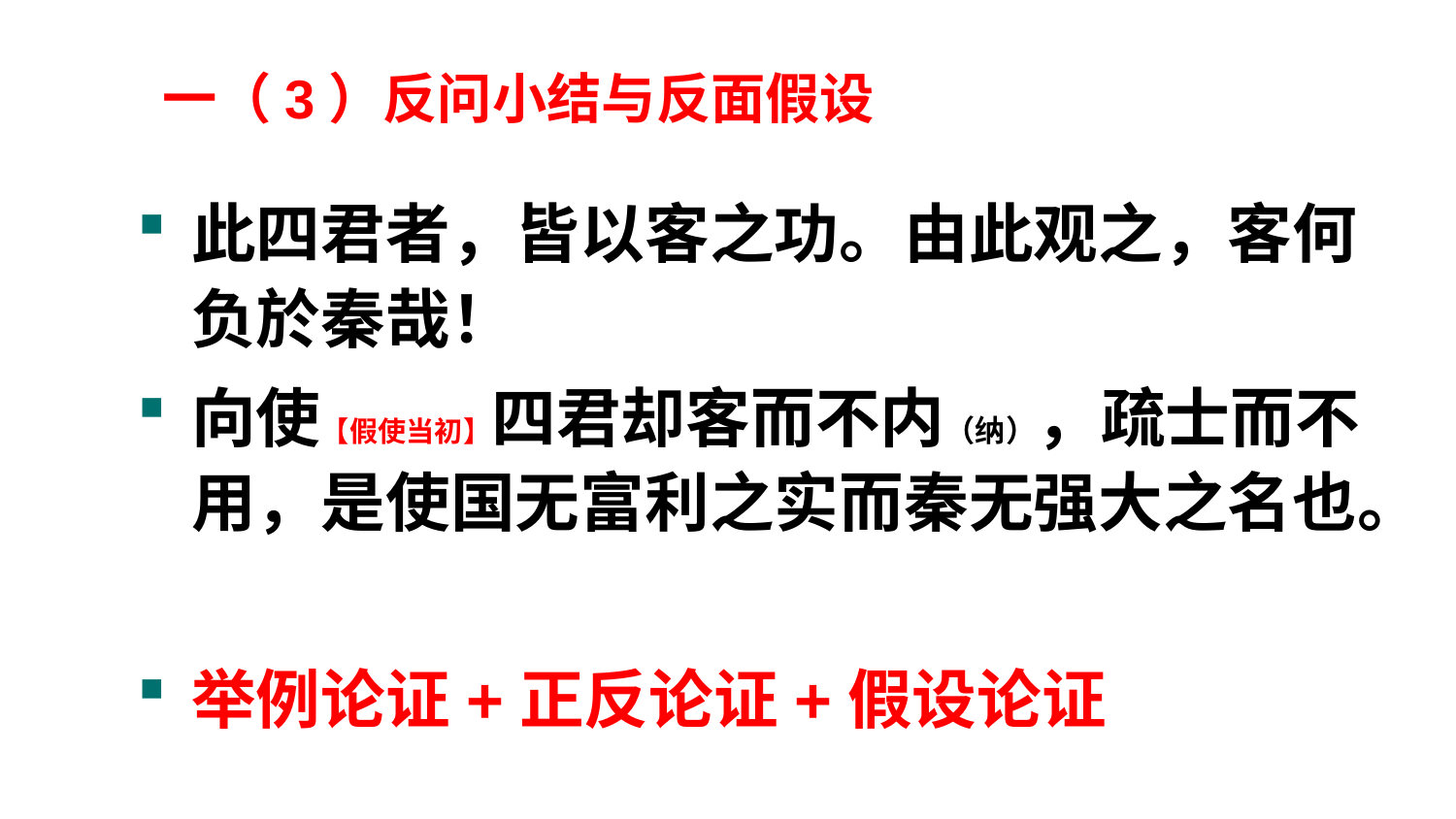

# 一（3）反问小结与反面假设
此四君者，皆以客之功。由此观之，客何负於秦哉！
向使【假使当初】四君却客而不内（纳），疏士而不用，是使国无富利之实而秦无强大之名也。

举例论证+正反论证+假设论证